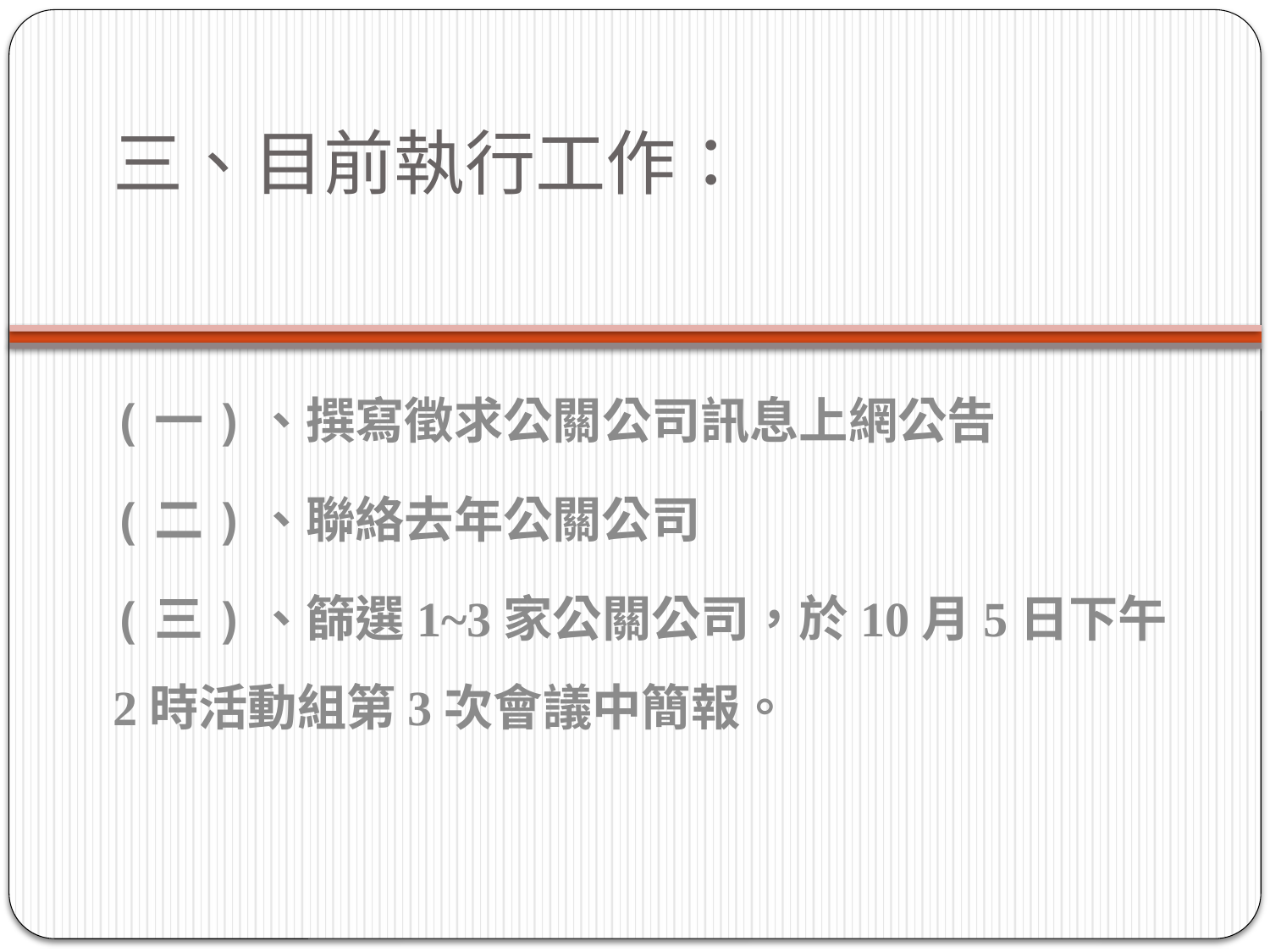

# 三、目前執行工作：
(一)、撰寫徵求公關公司訊息上網公告
(二)、聯絡去年公關公司
(三)、篩選1~3家公關公司，於10月5日下午 2時活動組第3次會議中簡報。